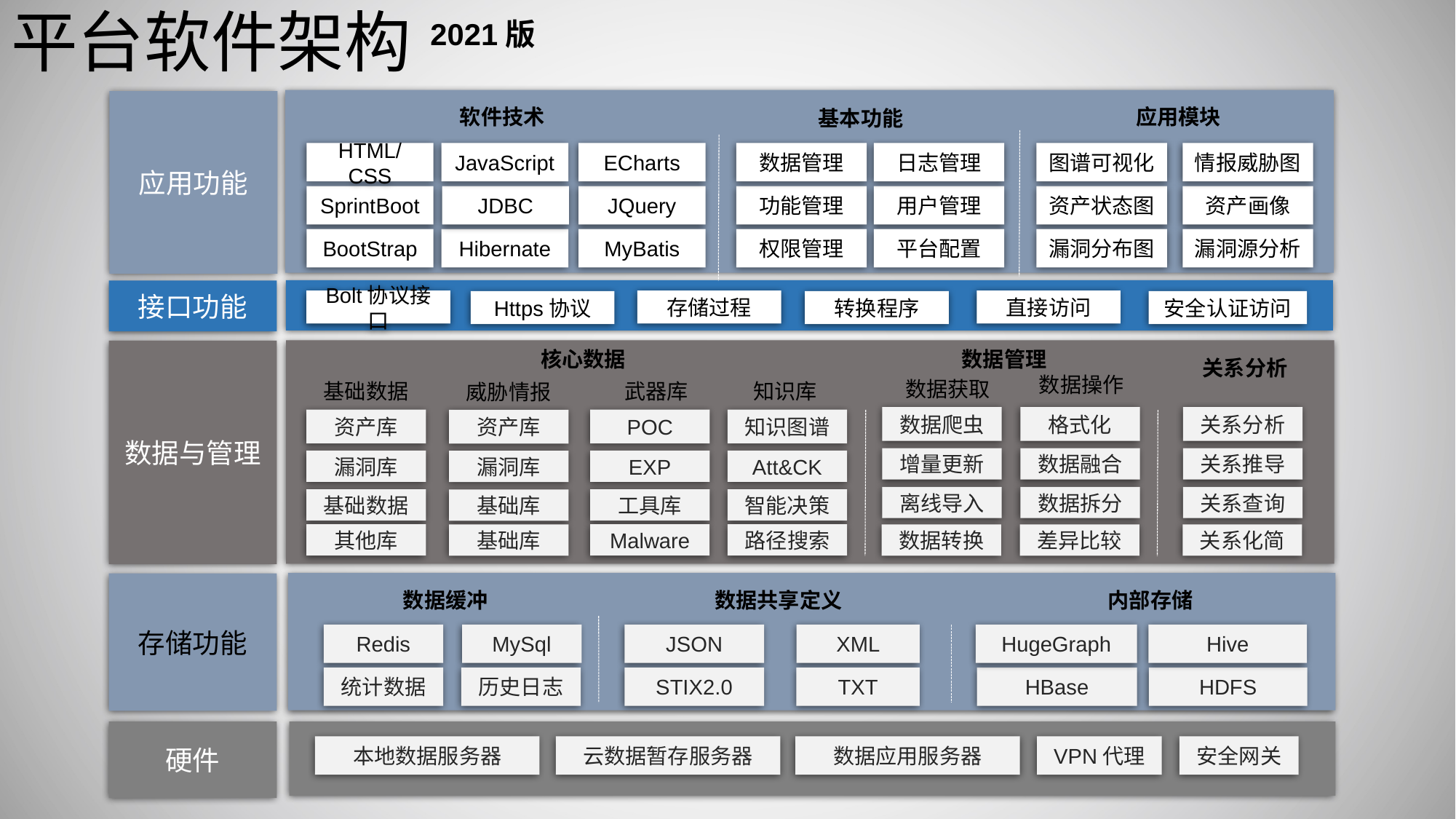

# 平台软件架构
2021版

应用功能
软件技术
应用模块
基本功能
HTML/CSS
JavaScript
ECharts
数据管理
日志管理
图谱可视化
情报威胁图
SprintBoot
JDBC
JQuery
功能管理
用户管理
资产状态图
资产画像
BootStrap
Hibernate
MyBatis
权限管理
平台配置
漏洞分布图
漏洞源分析

接口功能
Bolt协议接口
存储过程
直接访问
Https协议
转换程序
安全认证访问

数据与管理
核心数据
数据管理
关系分析
数据操作
数据获取
基础数据
武器库
知识库
威胁情报
数据爬虫
格式化
关系分析
资产库
POC
知识图谱
资产库
增量更新
数据融合
关系推导
漏洞库
EXP
Att&CK
漏洞库
离线导入
数据拆分
关系查询
基础数据
工具库
智能决策
基础库
其他库
Malware
路径搜索
基础库
数据转换
差异比较
关系化简

存储功能
数据缓冲
数据共享定义
内部存储
Redis
MySql
JSON
XML
HugeGraph
Hive
统计数据
历史日志
STIX2.0
TXT
HBase
HDFS
硬件

本地数据服务器
云数据暂存服务器
数据应用服务器
VPN代理
安全网关